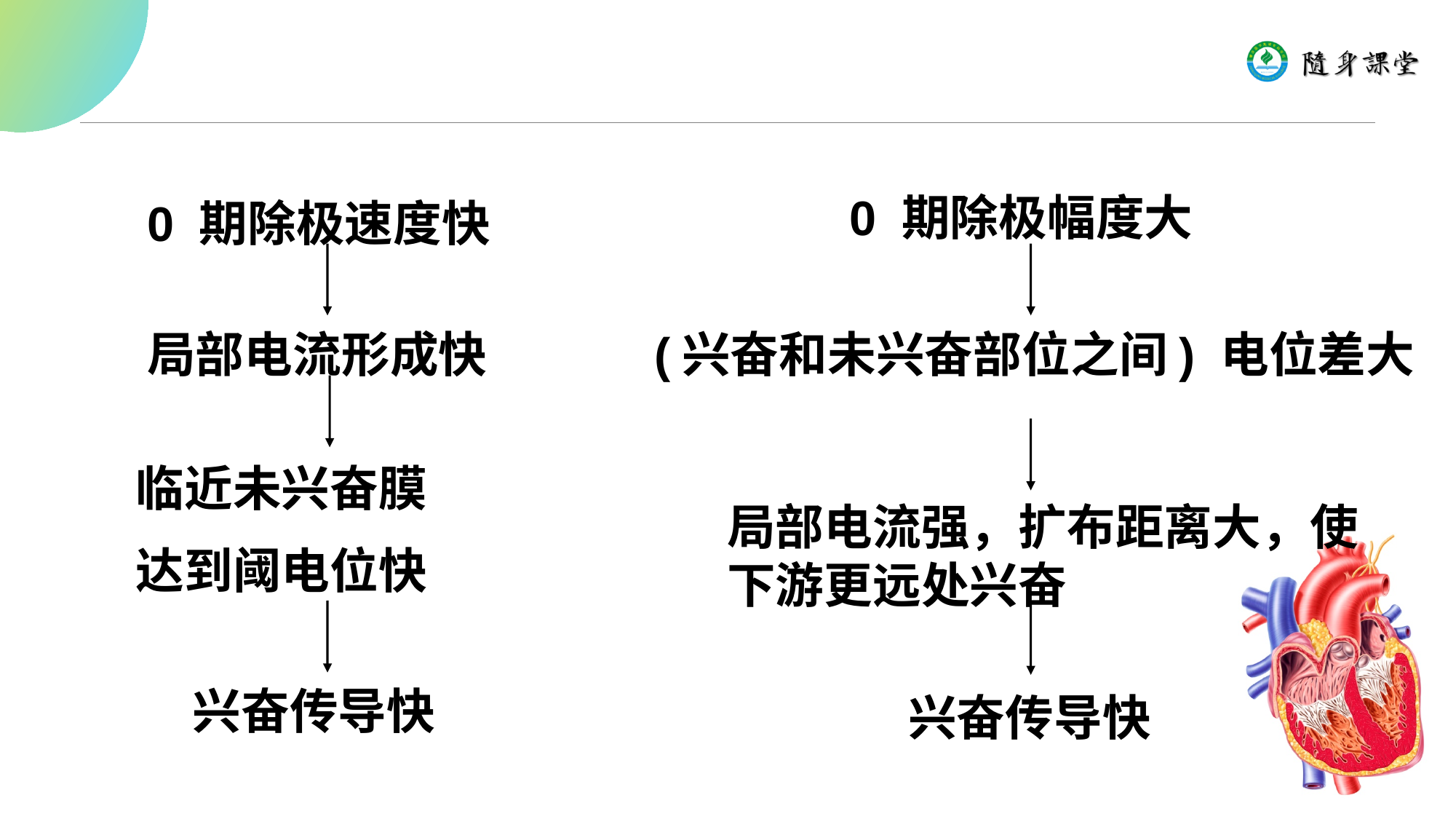

0 期除极幅度大
0 期除极速度快

(兴奋和未兴奋部位之间) 电位差大
局部电流形成快

临近未兴奋膜
达到阈电位快
局部电流强，扩布距离大，使下游更远处兴奋

兴奋传导快
兴奋传导快